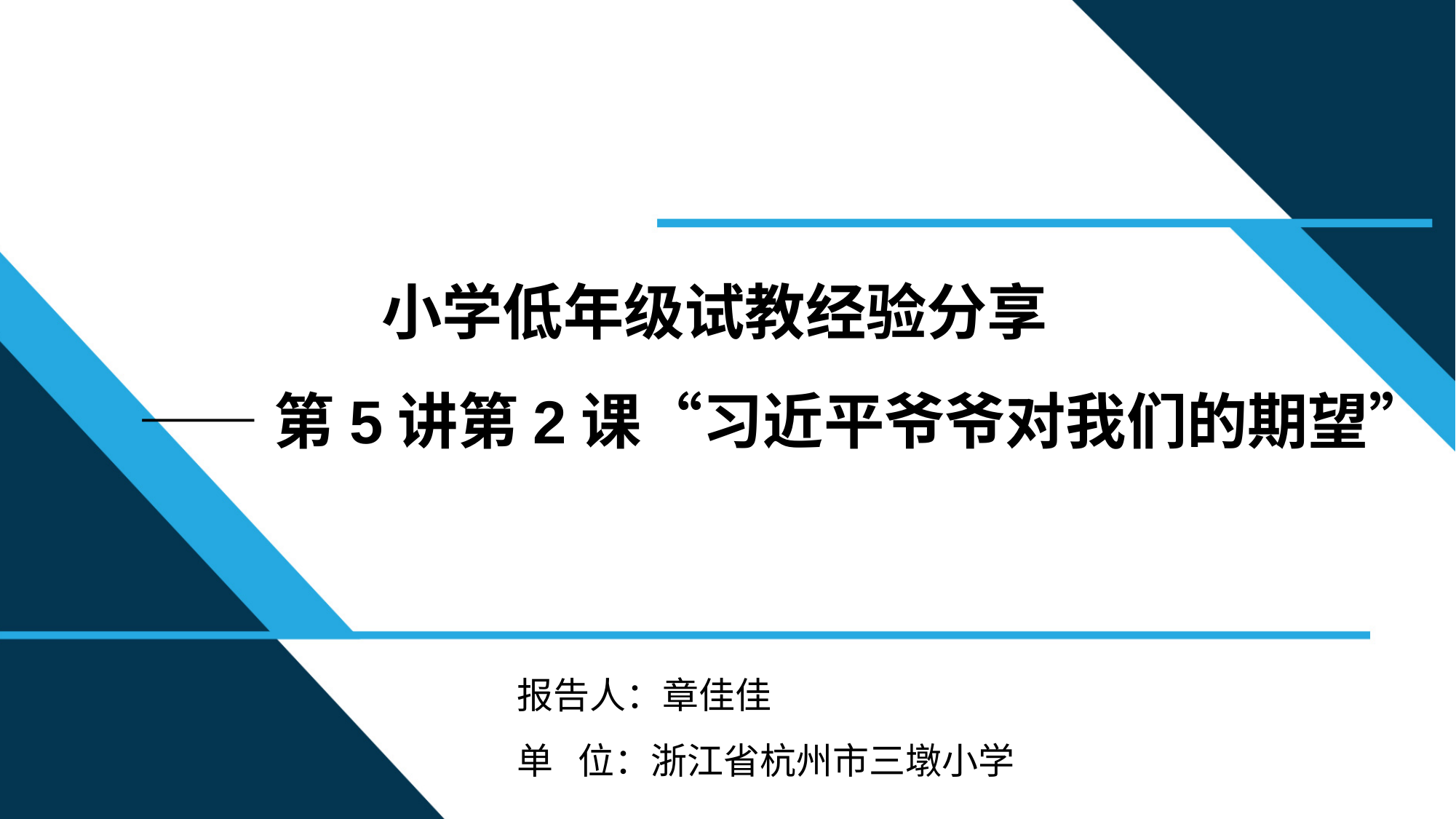

小学低年级试教经验分享
          ——第5讲第2课“习近平爷爷对我们的期望”

报告人：章佳佳
单   位：浙江省杭州市三墩小学